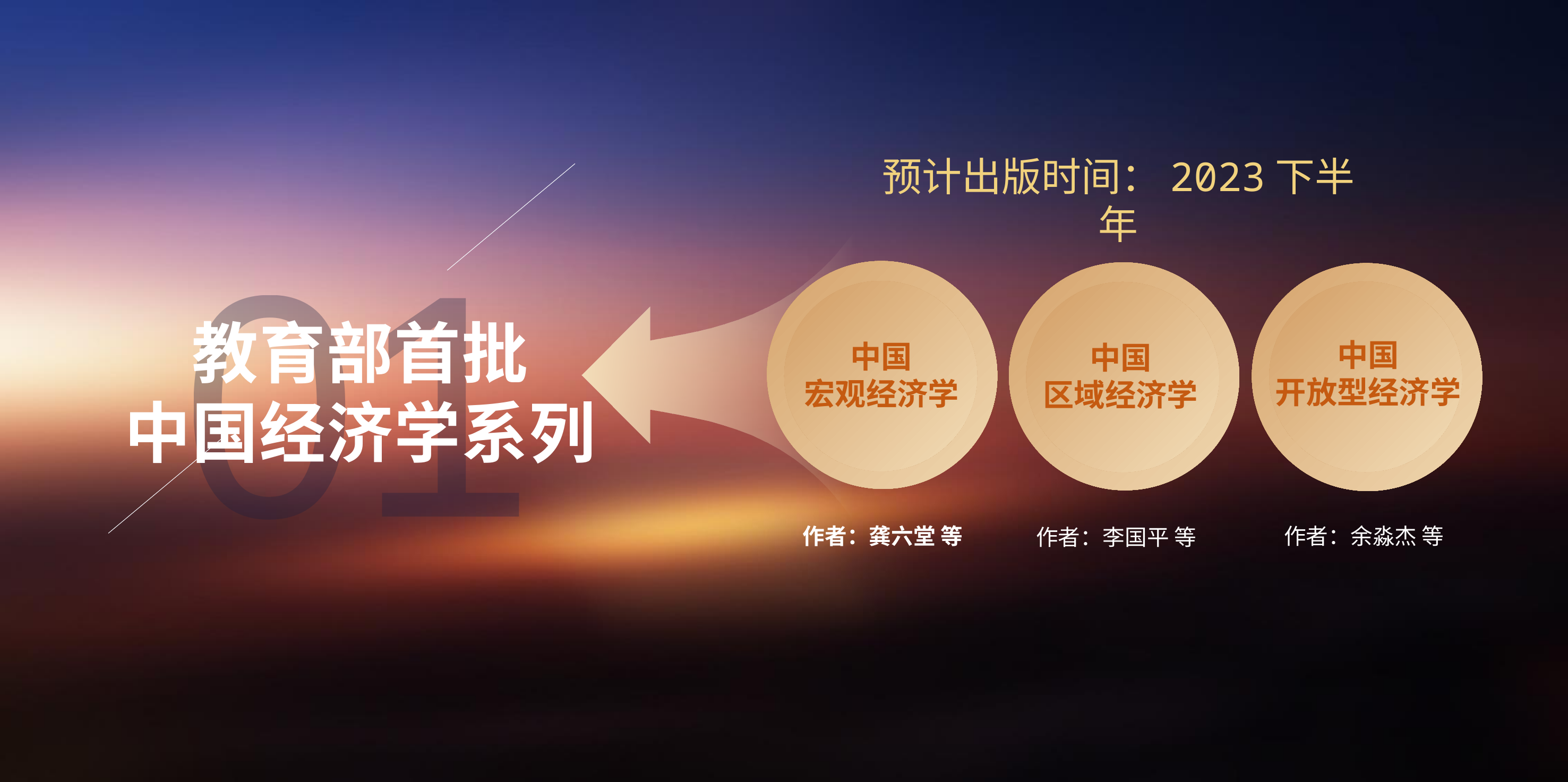

预计出版时间：2023下半年

01

中国
宏观经济学

中国
区域经济学

中国
开放型经济学
教育部首批
中国经济学系列
作者：龚六堂 等
作者：余淼杰 等
作者：李国平 等